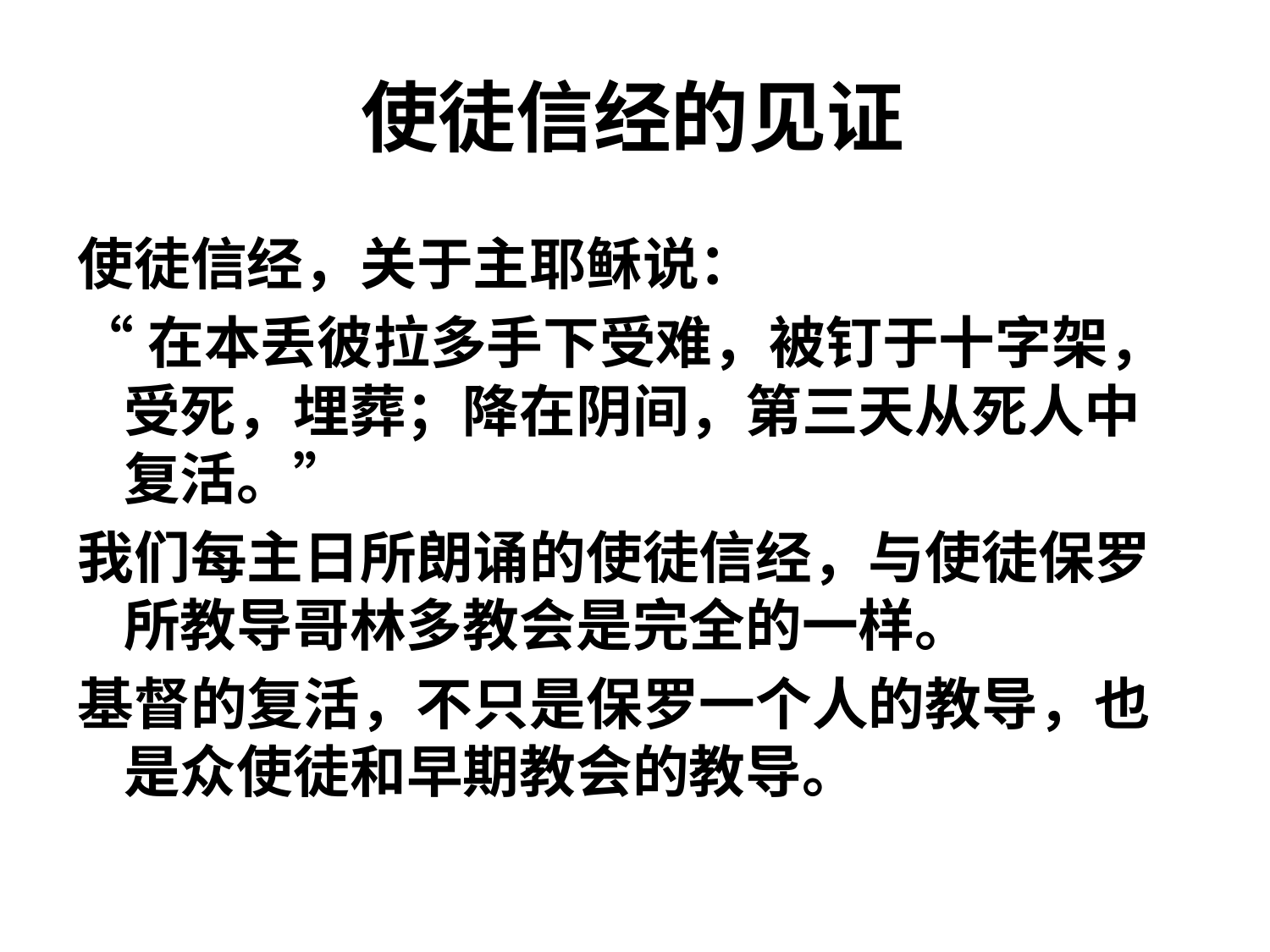

# 使徒信经的见证
使徒信经，关于主耶稣说：
“在本丢彼拉多手下受难，被钉于十字架，受死，埋葬；降在阴间，第三天从死人中复活。”
我们每主日所朗诵的使徒信经，与使徒保罗所教导哥林多教会是完全的一样。
基督的复活，不只是保罗一个人的教导，也是众使徒和早期教会的教导。